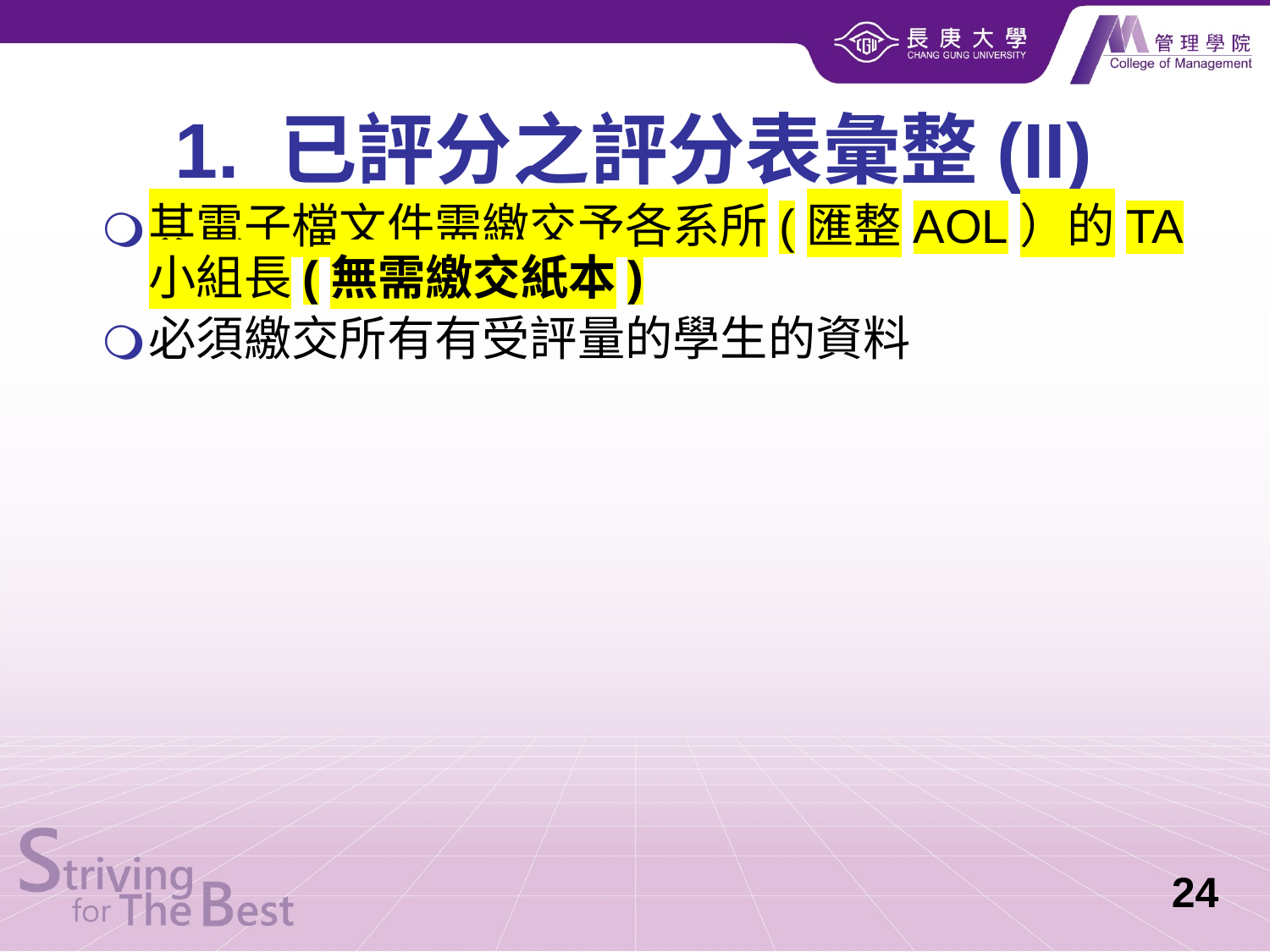

1. 已評分之評分表彙整(II)
其電子檔文件需繳交予各系所(匯整AOL）的TA小組長(無需繳交紙本)
必須繳交所有有受評量的學生的資料
24